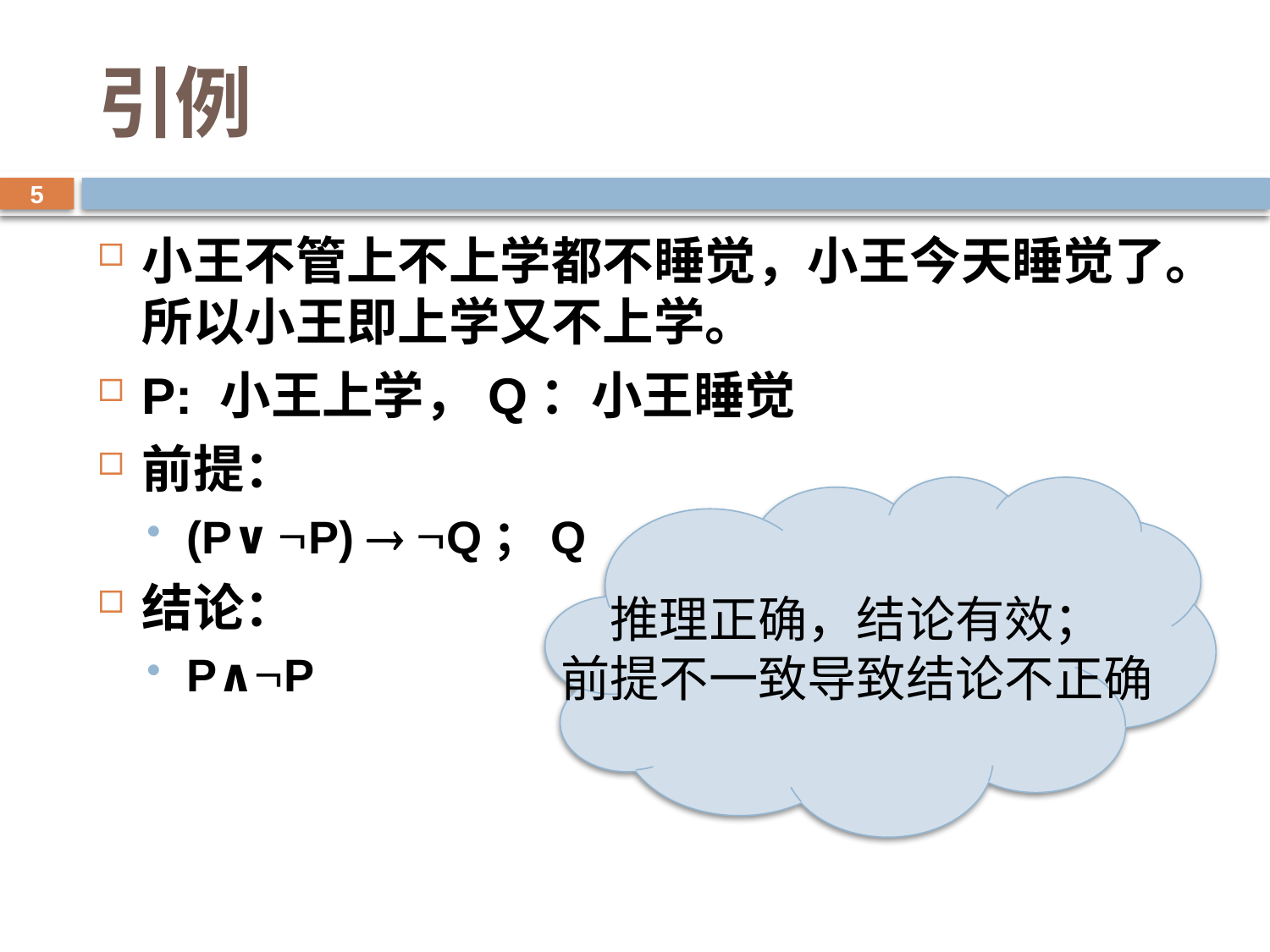

# 引例
5
小王不管上不上学都不睡觉，小王今天睡觉了。所以小王即上学又不上学。
P: 小王上学，Q：小王睡觉
前提：
(P∨¬P) → ¬Q；Q
结论：
P∧¬P
推理正确，结论有效；
前提不一致导致结论不正确